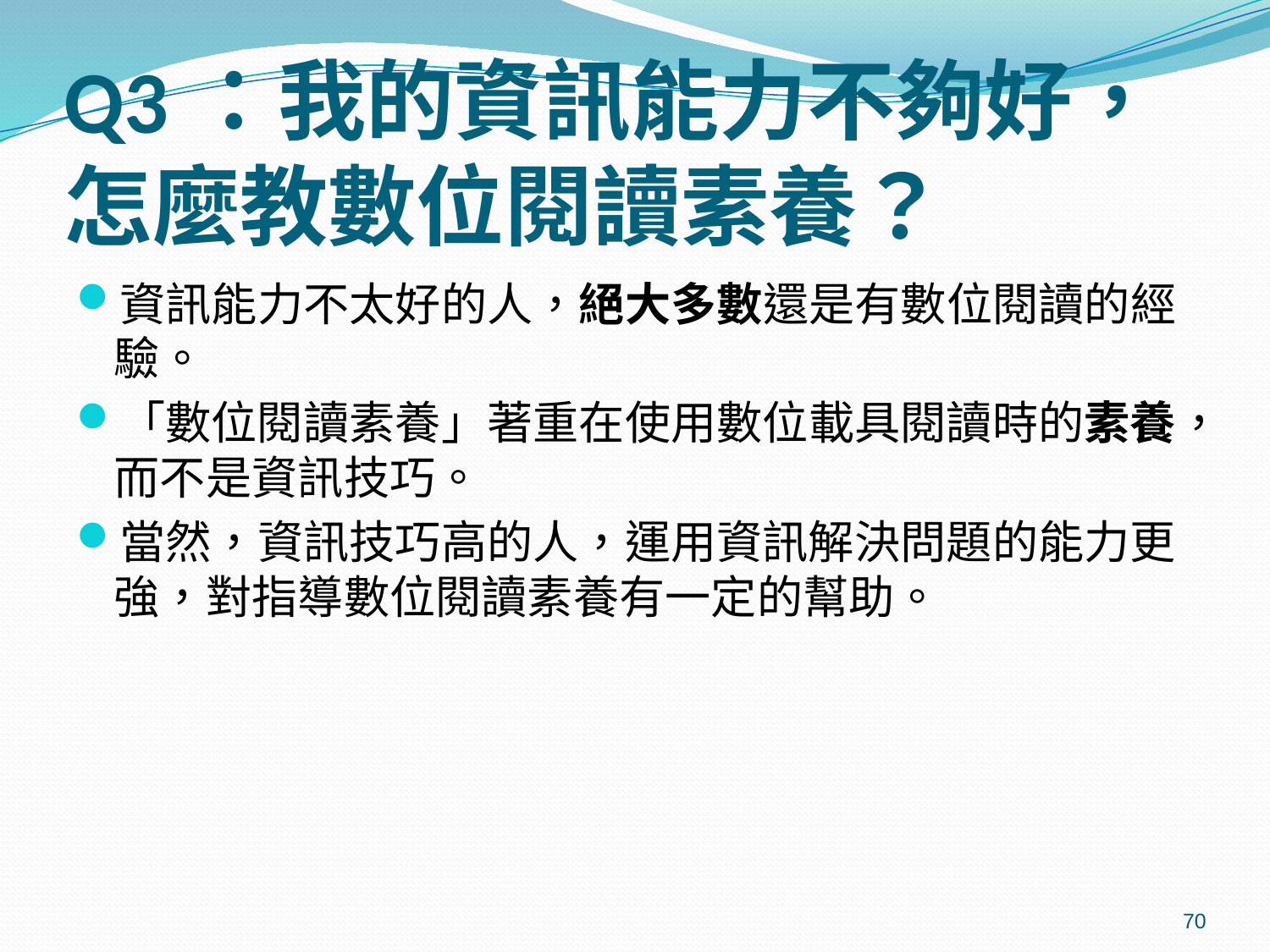

# Q3：我的資訊能力不夠好，怎麼教數位閱讀素養？
資訊能力不太好的人，絕大多數還是有數位閱讀的經驗。
「數位閱讀素養」著重在使用數位載具閱讀時的素養，而不是資訊技巧。
當然，資訊技巧高的人，運用資訊解決問題的能力更強，對指導數位閱讀素養有一定的幫助。

70